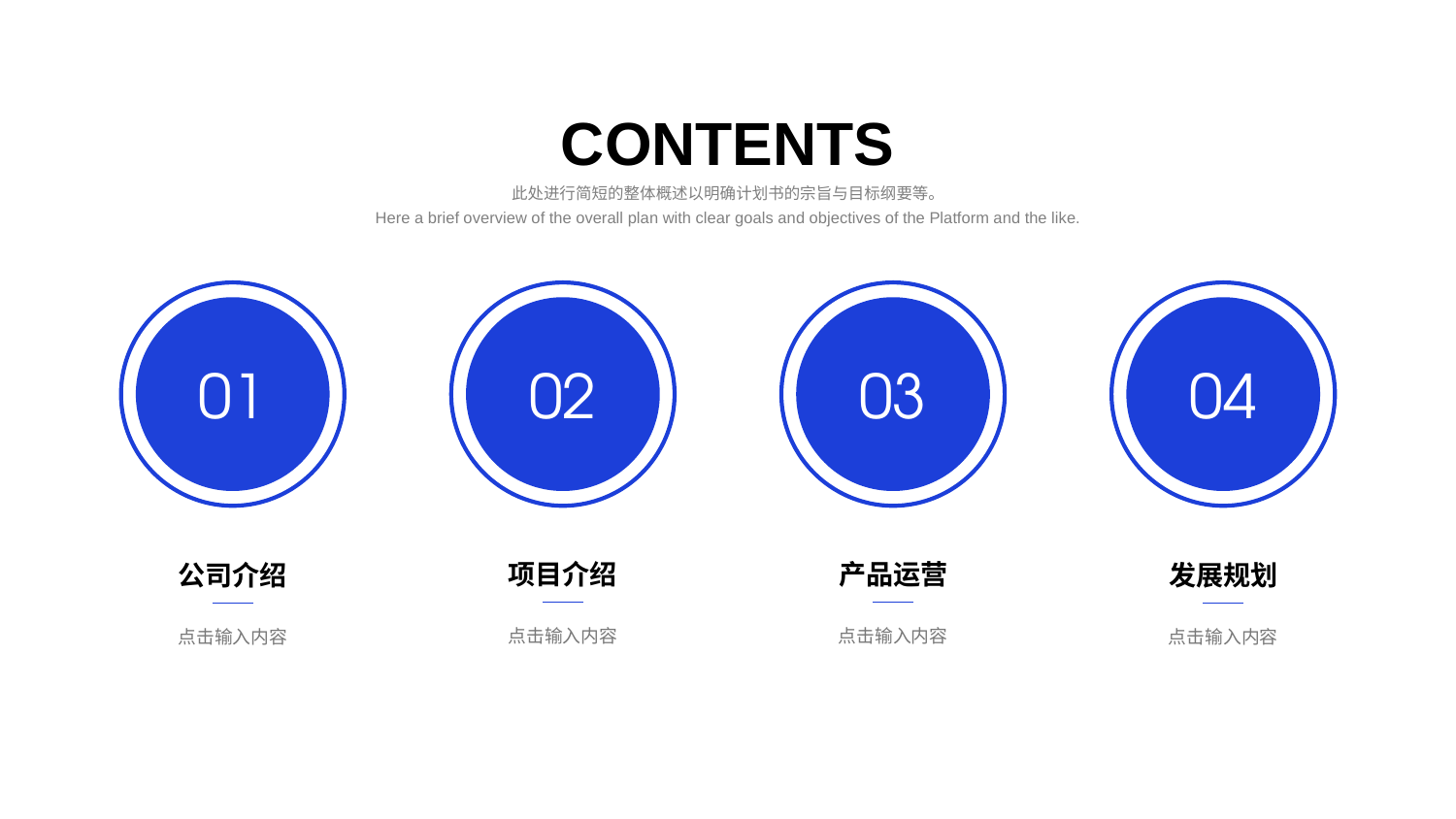

CONTENTS
此处进行简短的整体概述以明确计划书的宗旨与目标纲要等。
Here a brief overview of the overall plan with clear goals and objectives of the Platform and the like.

01

02

03

04
项目介绍
点击输入内容
产品运营
点击输入内容
公司介绍
点击输入内容
发展规划
点击输入内容